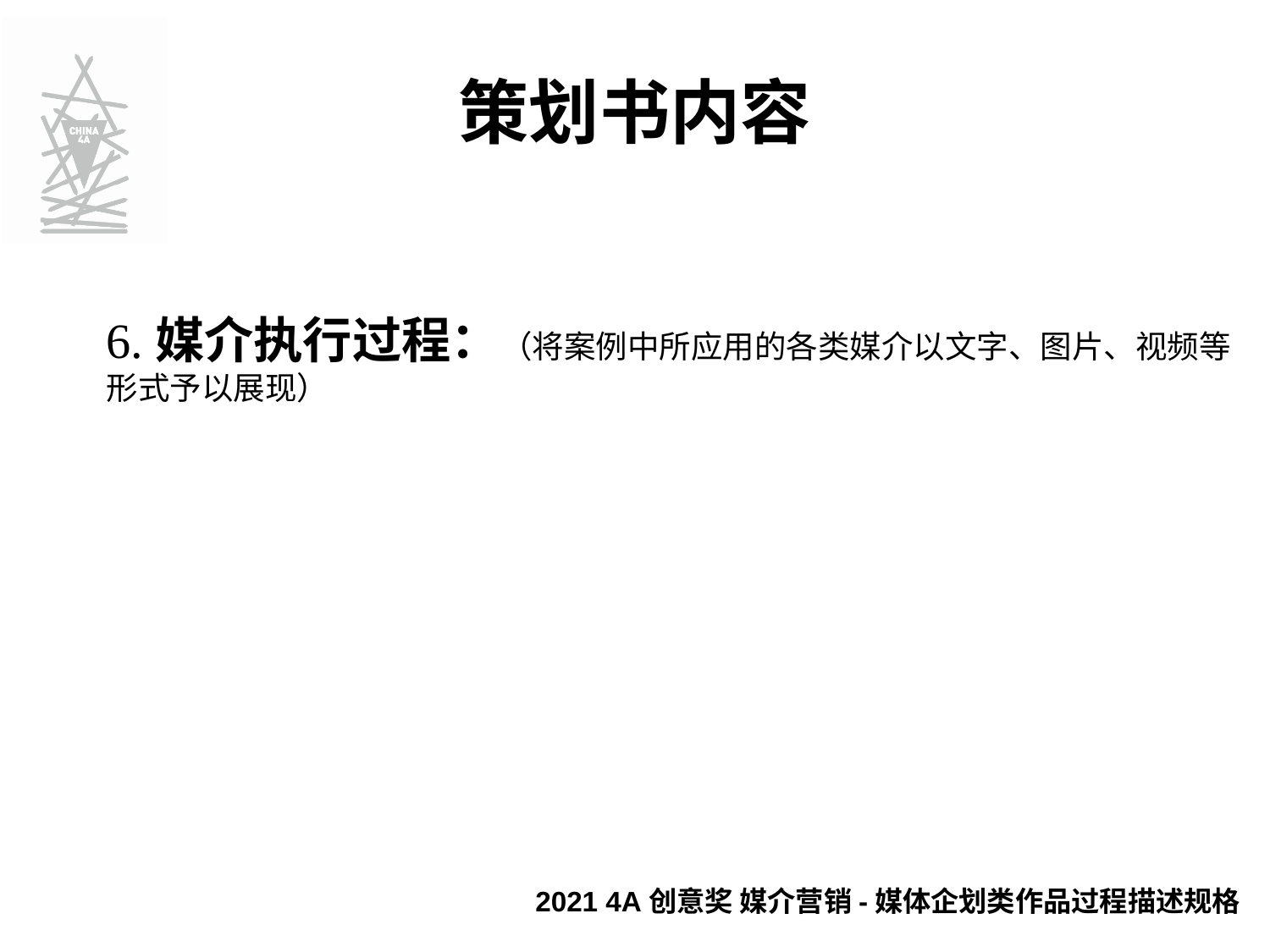

策划书内容
6.媒介执行过程：（将案例中所应用的各类媒介以文字、图片、视频等形式予以展现）